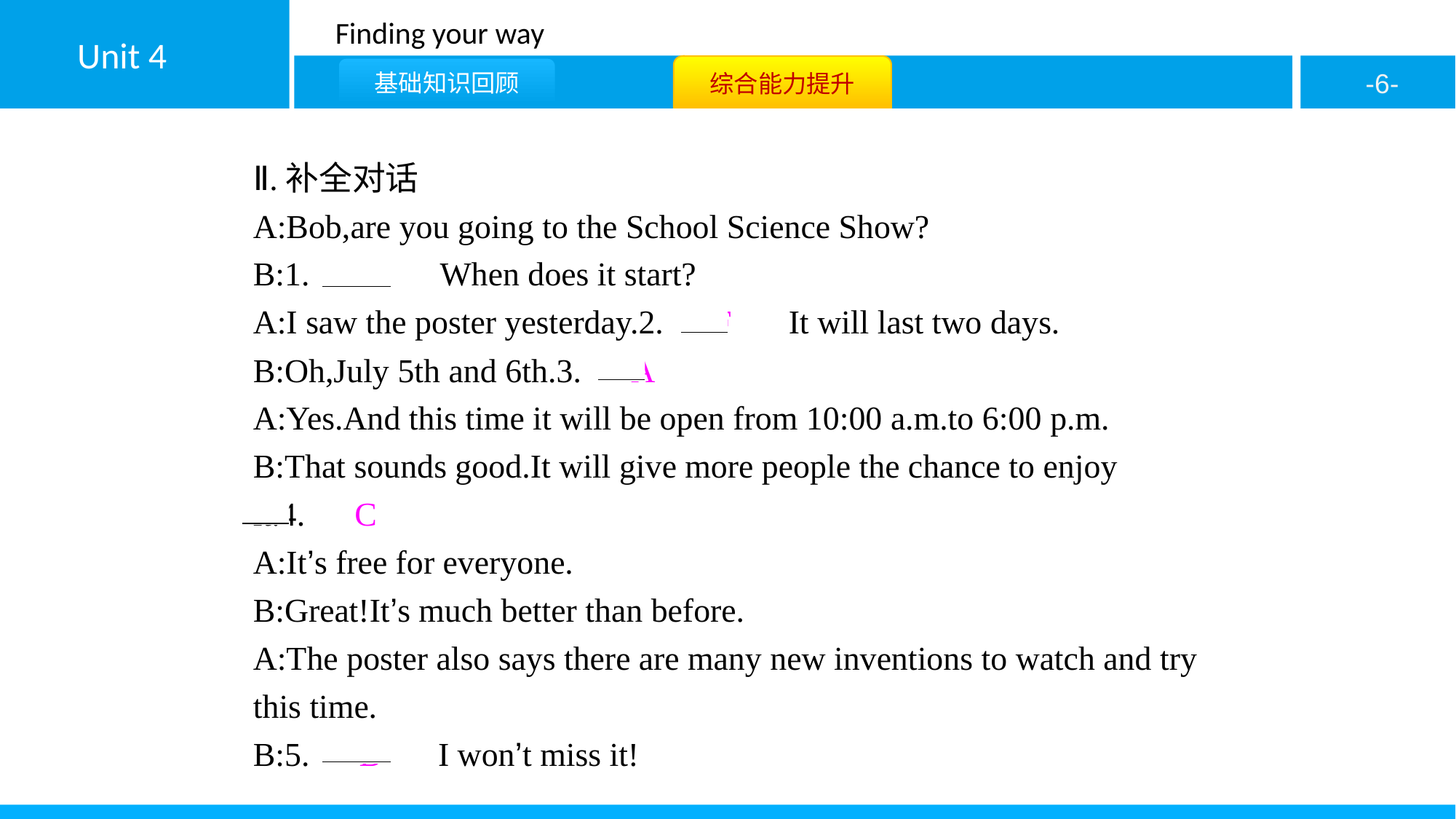

Ⅱ.补全对话
A:Bob,are you going to the School Science Show?
B:1.　G　 When does it start?
A:I saw the poster yesterday.2.　F　 It will last two days.
B:Oh,July 5th and 6th.3.　A
A:Yes.And this time it will be open from 10:00 a.m.to 6:00 p.m.
B:That sounds good.It will give more people the chance to enjoy it.4.　C
A:It’s free for everyone.
B:Great!It’s much better than before.
A:The poster also says there are many new inventions to watch and try this time.
B:5.　B　 I won’t miss it!